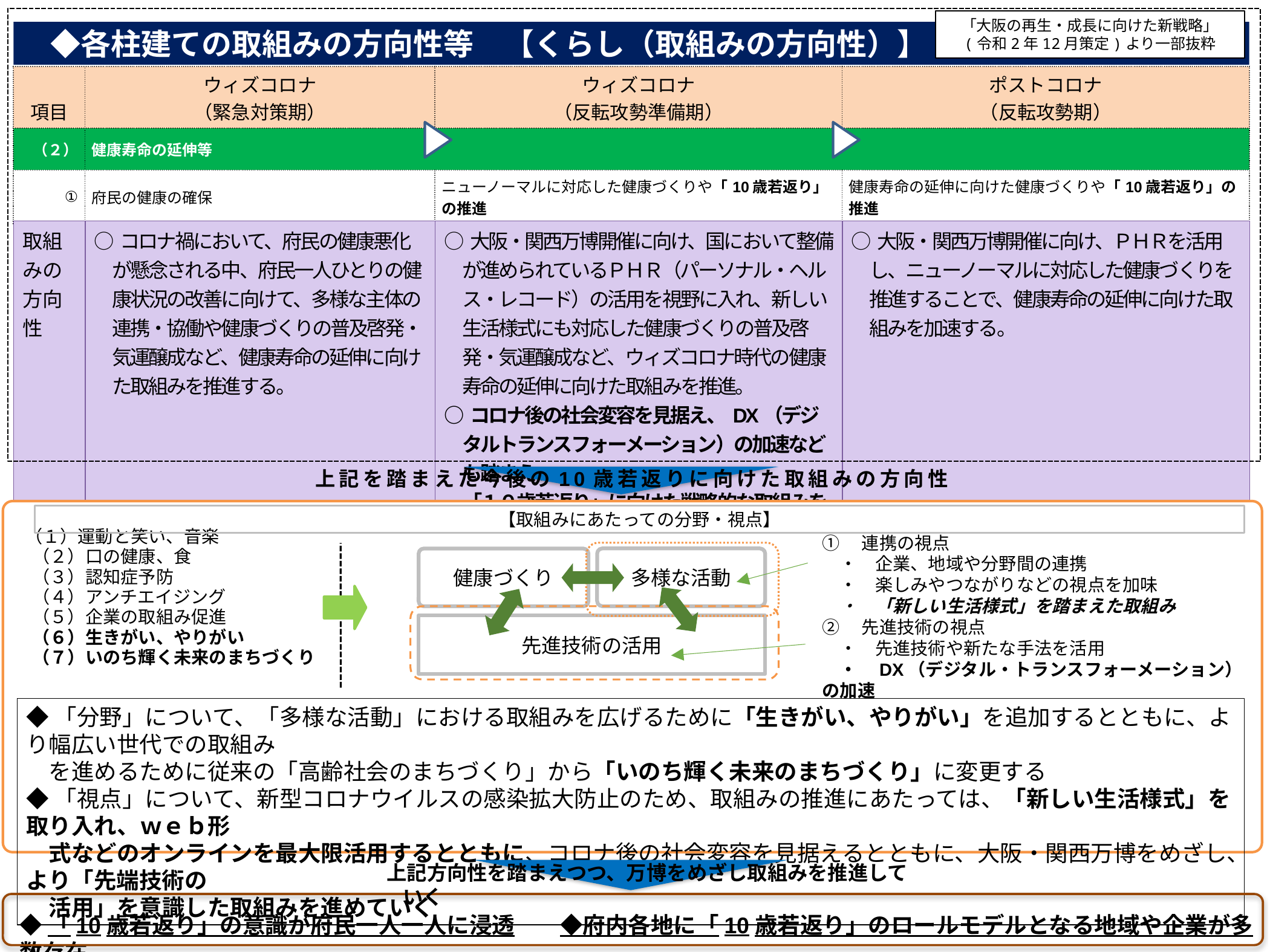

「大阪の再生・成長に向けた新戦略」
(令和2年12月策定)より一部抜粋
　◆各柱建ての取組みの方向性等　【くらし（取組みの方向性）】
| 項目 | ウィズコロナ （緊急対策期） | ウィズコロナ （反転攻勢準備期） | ポストコロナ （反転攻勢期） |
| --- | --- | --- | --- |
| （２） | 健康寿命の延伸等 |  |  |
| ① | 府民の健康の確保 | ニューノーマルに対応した健康づくりや「10歳若返り」の推進 | 健康寿命の延伸に向けた健康づくりや「10歳若返り」の推進 |

| 取組みの 方向性 | ○コロナ禍において、府民の健康悪化が懸念される中、府民一人ひとりの健康状況の改善に向けて、多様な主体の連携・協働や健康づくりの普及啓発・気運醸成など、健康寿命の延伸に向けた取組みを推進する。 | ○大阪・関西万博開催に向け、国において整備が進められているＰＨＲ（パーソナル・ヘルス・レコード）の活用を視野に入れ、新しい生活様式にも対応した健康づくりの普及啓発・気運醸成など、ウィズコロナ時代の健康寿命の延伸に向けた取組みを推進。 ○コロナ後の社会変容を見据え、DX（デジタルトランスフォーメーション）の加速なども踏まえつつ、 　「１０歳若返り」に向けた戦略的な取組みを展開し、大阪・関西万博につなげていく。 | ○大阪・関西万博開催に向け、ＰＨＲを活用し、ニューノーマルに対応した健康づくりを推進することで、健康寿命の延伸に向けた取組みを加速する。 |
| --- | --- | --- | --- |
上記を踏まえた今後の10歳若返りに向けた取組みの方向性

  （１）運動と笑い、音楽
　（２）口の健康、食
　（３）認知症予防
　（４）アンチエイジング
　（５）企業の取組み促進
　（６）生きがい、やりがい
　（７）いのち輝く未来のまちづくり

【取組みにあたっての分野・視点】
①　連携の視点
　・　企業、地域や分野間の連携
　・　楽しみやつながりなどの視点を加味
　・　「新しい生活様式」を踏まえた取組み
②　先進技術の視点
　・　先進技術や新たな手法を活用
　・　DX（デジタル・トランスフォーメーション）の加速

多様な活動
健康づくり

先進技術の活用

◆「分野」について、「多様な活動」における取組みを広げるために「生きがい、やりがい」を追加するとともに、より幅広い世代での取組み
　を進めるために従来の「高齢社会のまちづくり」から「いのち輝く未来のまちづくり」に変更する
◆「視点」について、新型コロナウイルスの感染拡大防止のため、取組みの推進にあたっては、「新しい生活様式」を取り入れ、ｗｅｂ形
　式などのオンラインを最大限活用するとともに、コロナ後の社会変容を見据えるとともに、大阪・関西万博をめざし、より「先端技術の
　活用」を意識した取組みを進めていく
上記方向性を踏まえつつ、万博をめざし取組みを推進していく

◆「10歳若返り」の意識が府民一人一人に浸透　　◆府内各地に「10歳若返り」のロールモデルとなる地域や企業が多数存在